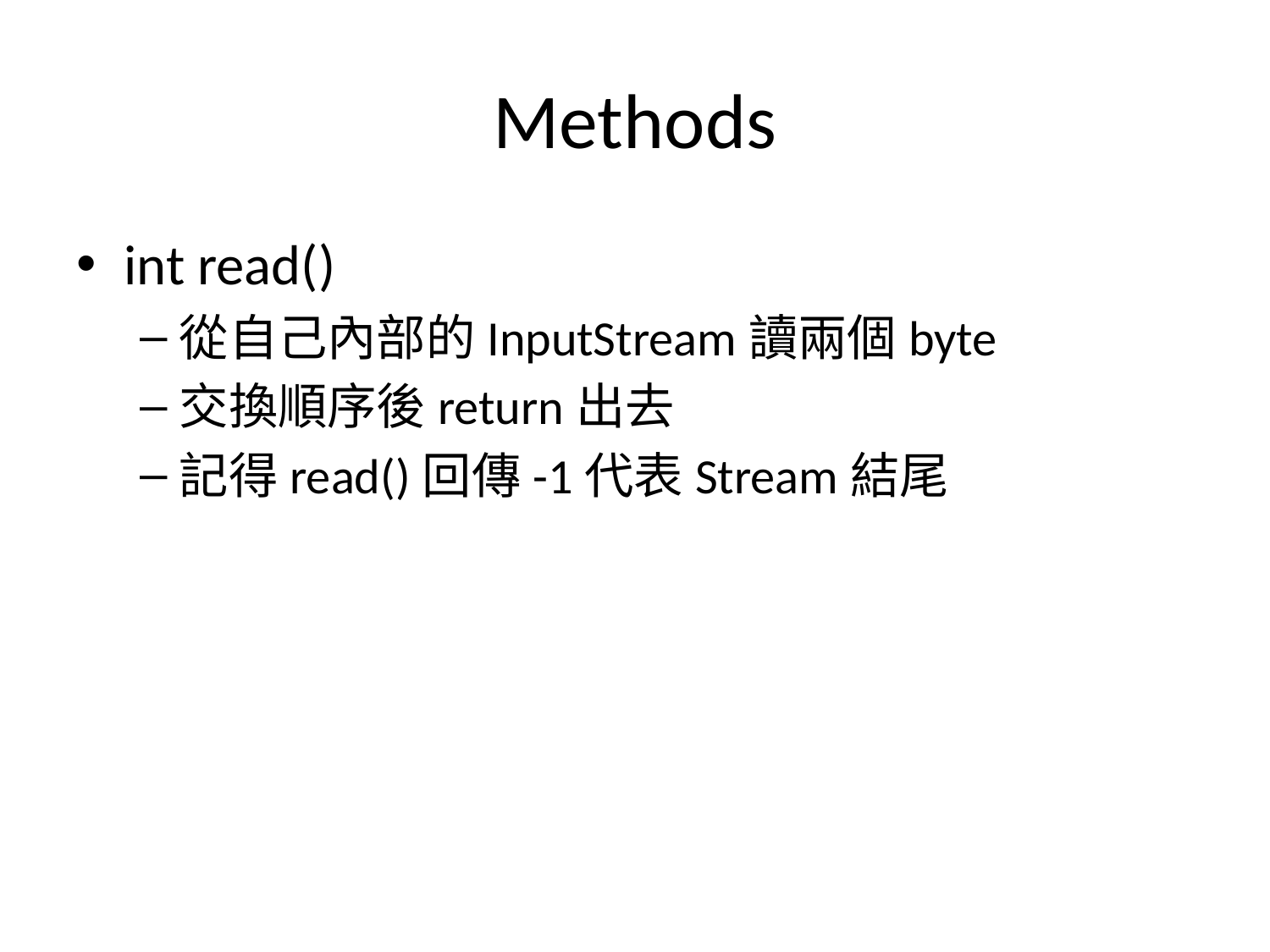

# Methods
int read()
從自己內部的InputStream讀兩個byte
交換順序後return出去
記得read()回傳-1代表Stream結尾